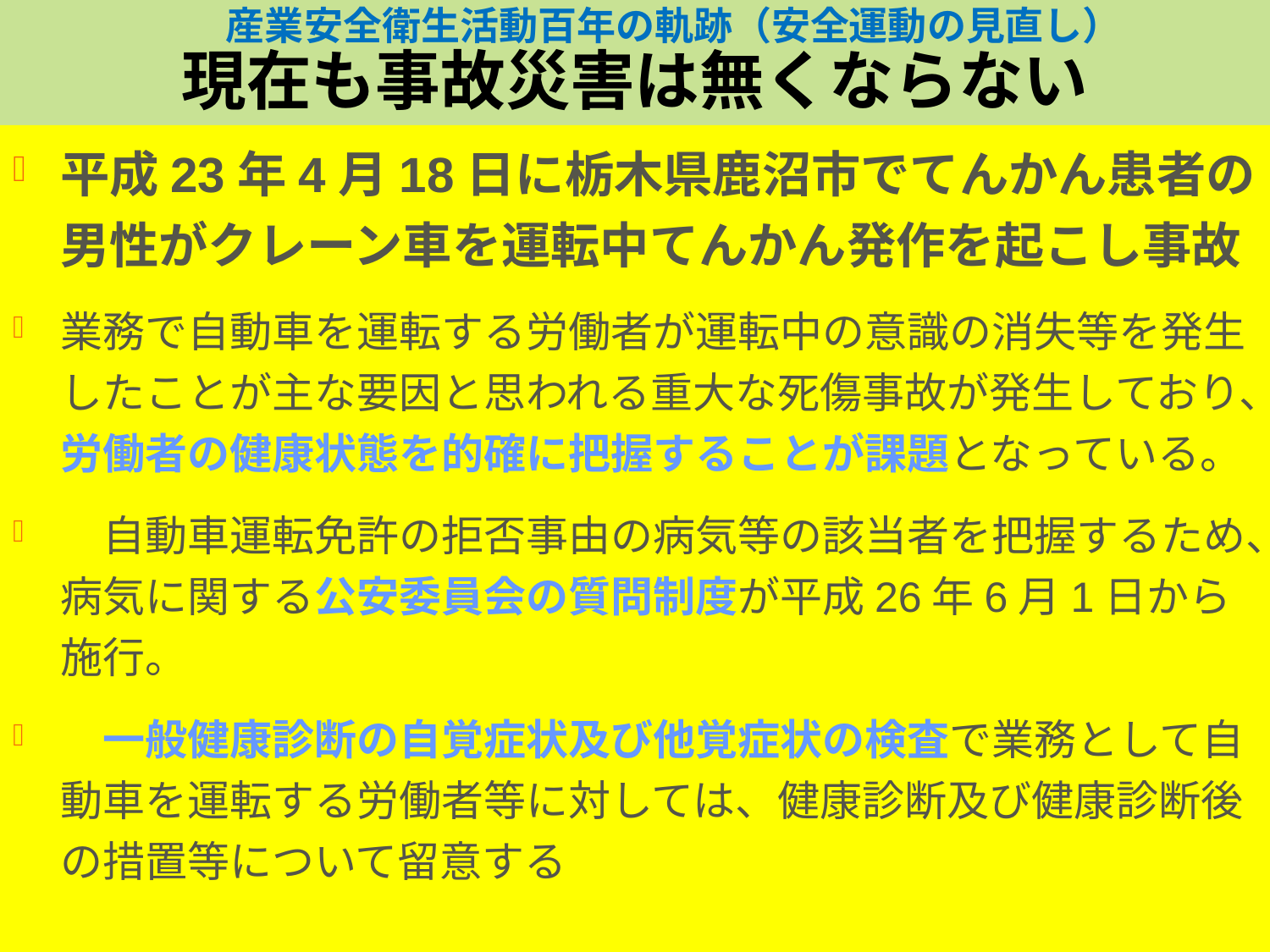

# 産業安全衛生活動百年の軌跡（安全運動の見直し）　 現在も事故災害は無くならない
平成23年4月18日に栃木県鹿沼市でてんかん患者の男性がクレーン車を運転中てんかん発作を起こし事故
業務で自動車を運転する労働者が運転中の意識の消失等を発生したことが主な要因と思われる重大な死傷事故が発生しており、労働者の健康状態を的確に把握することが課題となっている。
　自動車運転免許の拒否事由の病気等の該当者を把握するため、病気に関する公安委員会の質問制度が平成26年6月1日から施行。
　一般健康診断の自覚症状及び他覚症状の検査で業務として自動車を運転する労働者等に対しては、健康診断及び健康診断後の措置等について留意する